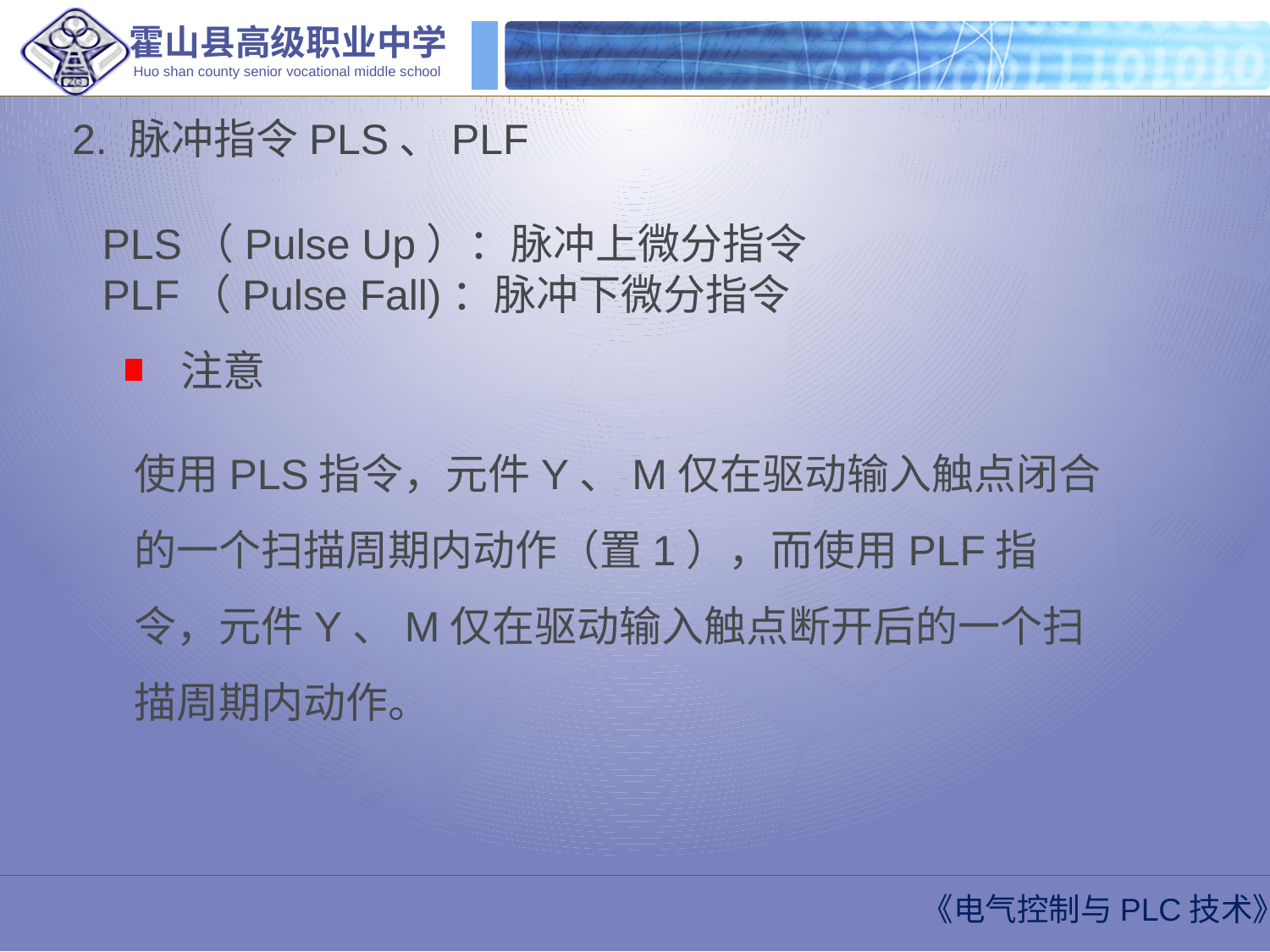

2. 脉冲指令PLS、PLF
PLS（Pulse Up）：脉冲上微分指令
PLF（Pulse Fall)：脉冲下微分指令
注意

使用PLS指令，元件Y、M仅在驱动输入触点闭合的一个扫描周期内动作（置1），而使用PLF指令，元件Y、M仅在驱动输入触点断开后的一个扫描周期内动作。